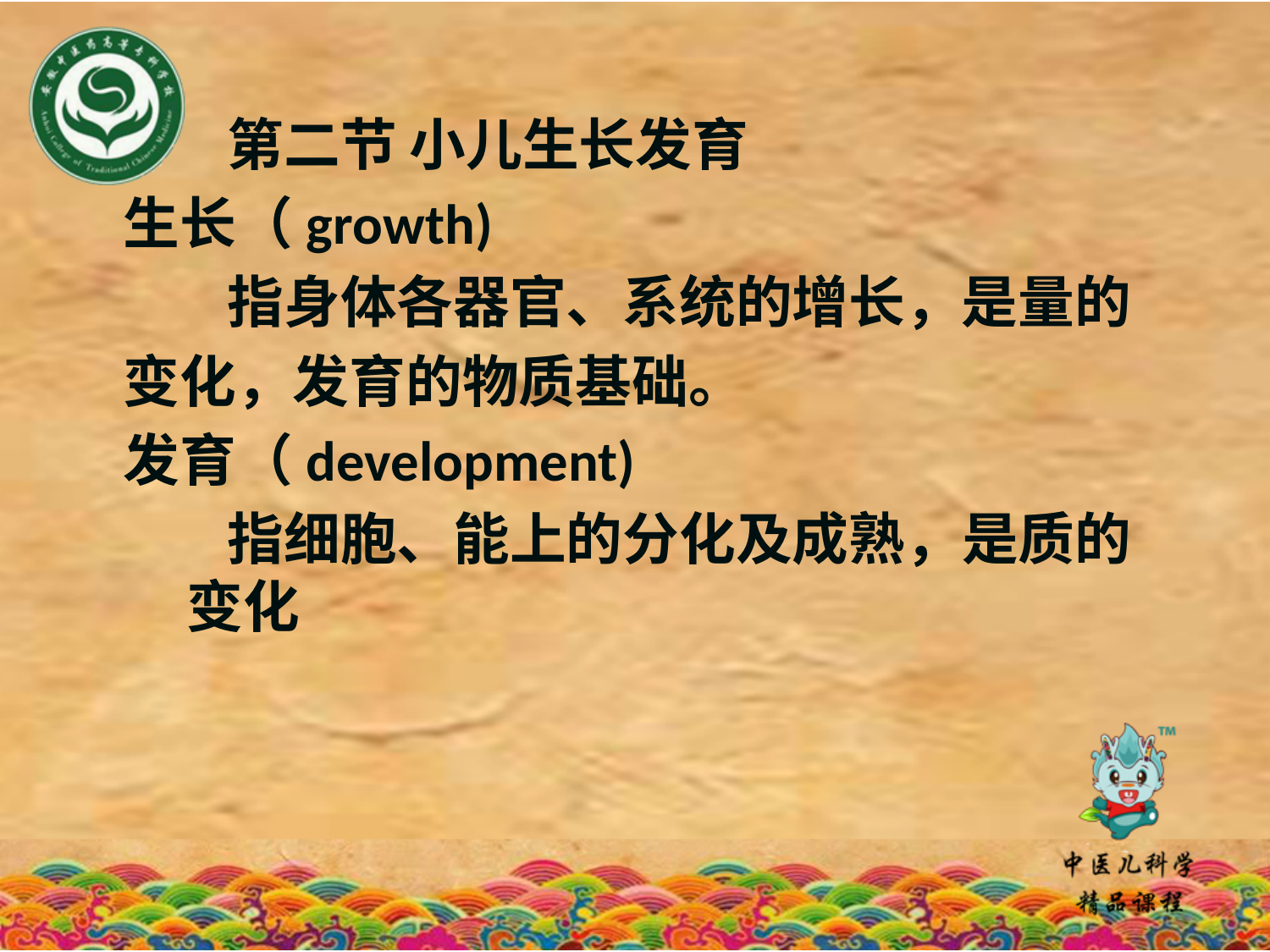

第二节 小儿生长发育
生长（growth)
       指身体各器官、系统的增长，是量的
变化，发育的物质基础。
发育（development)
       指细胞、能上的分化及成熟，是质的变化